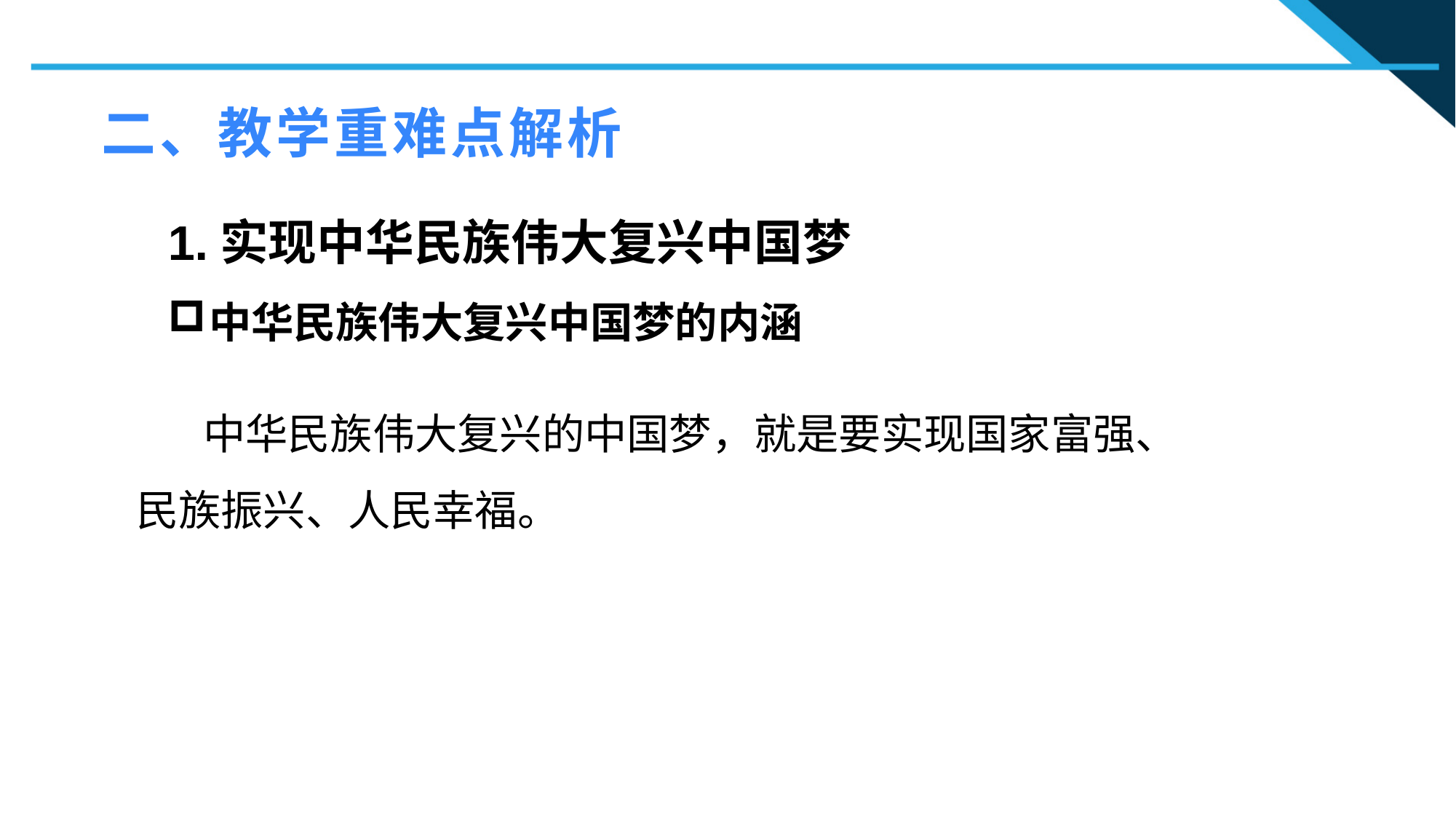

二、教学重难点解析
1.实现中华民族伟大复兴中国梦
中华民族伟大复兴中国梦的内涵
1
      中华民族伟大复兴的中国梦，就是要实现国家富强、民族振兴、人民幸福。
2
2
n